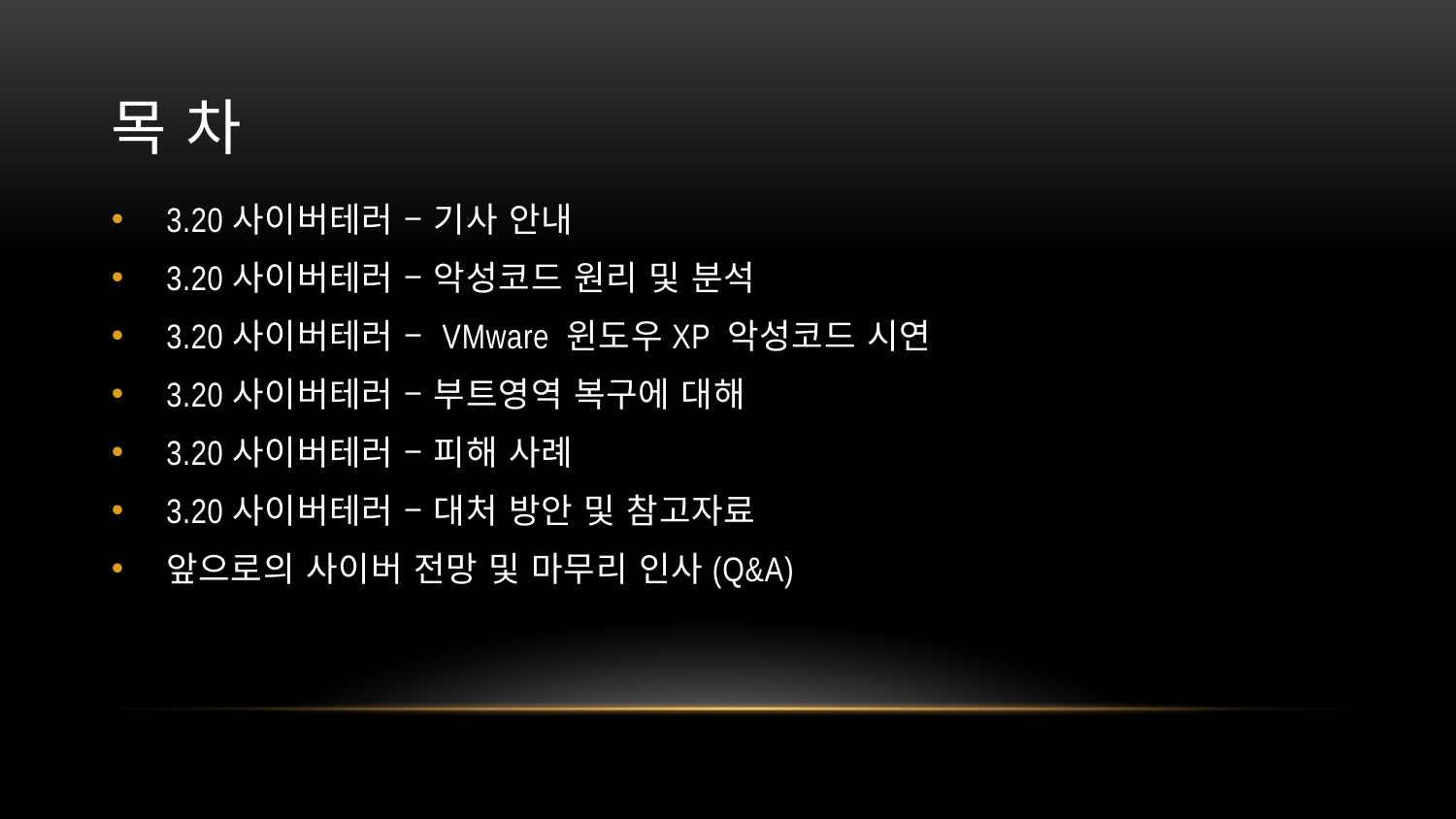

# 목 차
3.20사이버테러 – 기사 안내
3.20사이버테러 – 악성코드 원리 및 분석
3.20사이버테러 – VMware 윈도우XP 악성코드 시연
3.20사이버테러 – 부트영역 복구에 대해
3.20사이버테러 – 피해 사례
3.20사이버테러 – 대처 방안 및 참고자료
앞으로의 사이버 전망 및 마무리 인사(Q&A)